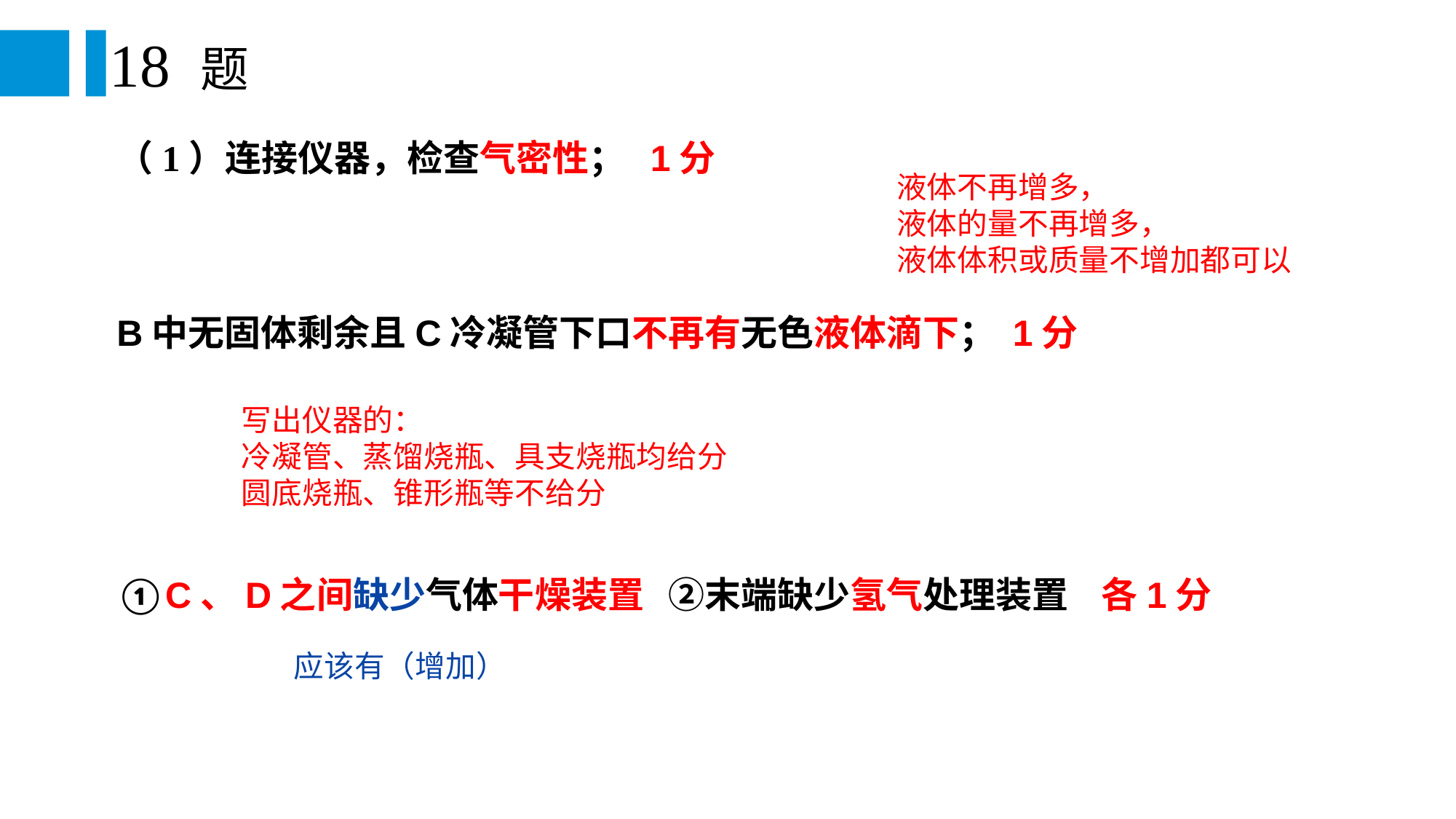

18 题

（1）连接仪器，检查气密性；  1分

B中无固体剩余且C冷凝管下口不再有无色液体滴下； 1分

①C、D之间缺少气体干燥装置   ②末端缺少氢气处理装置    各1分

液体不再增多，
液体的量不再增多，
液体体积或质量不增加都可以
写出仪器的：
冷凝管、蒸馏烧瓶、具支烧瓶均给分
圆底烧瓶、锥形瓶等不给分
应该有（增加）